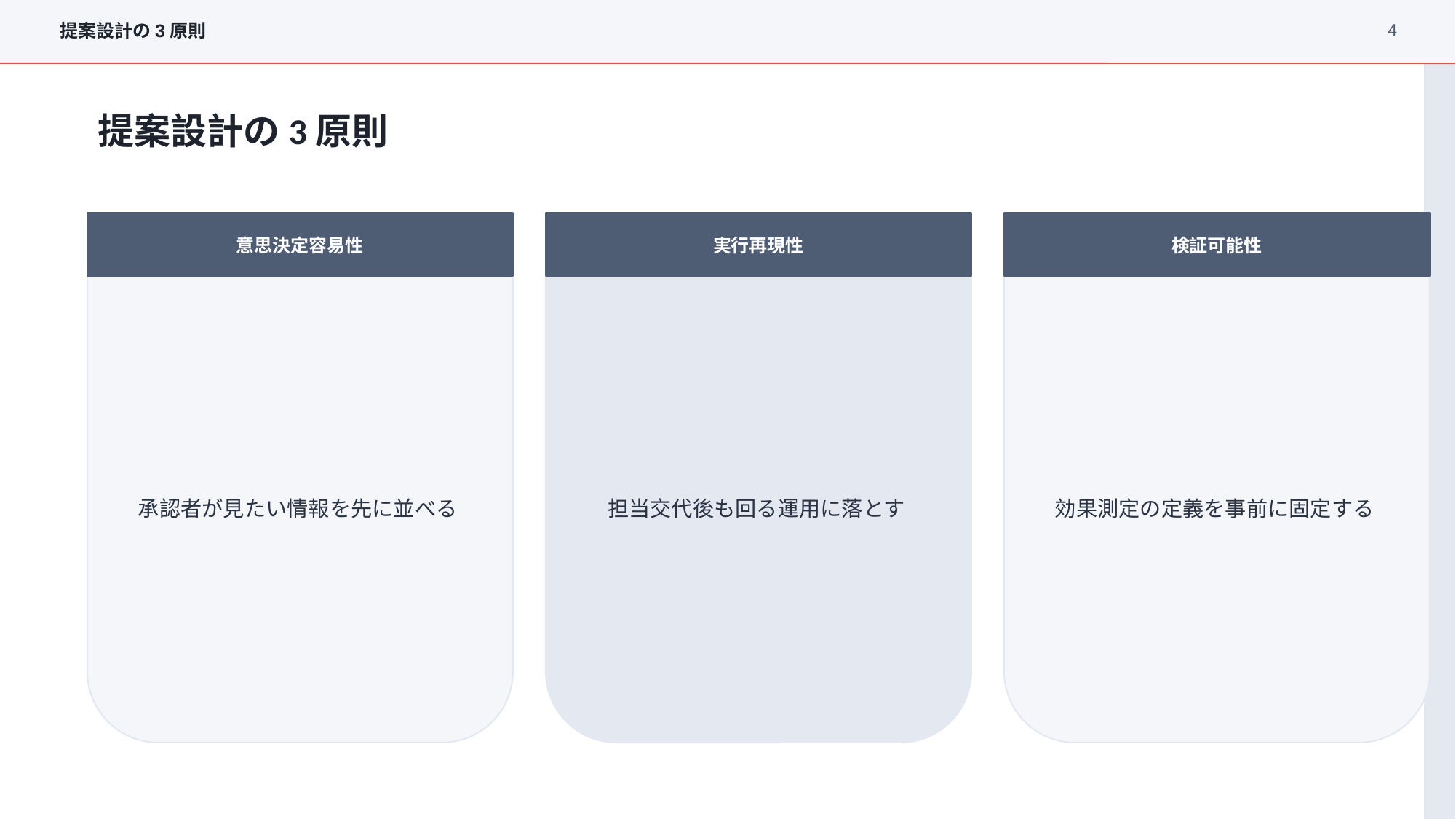

4
提案設計の3原則

提案設計の3原則

意思決定容易性
実行再現性
検証可能性
承認者が見たい情報を先に並べる
担当交代後も回る運用に落とす
効果測定の定義を事前に固定する